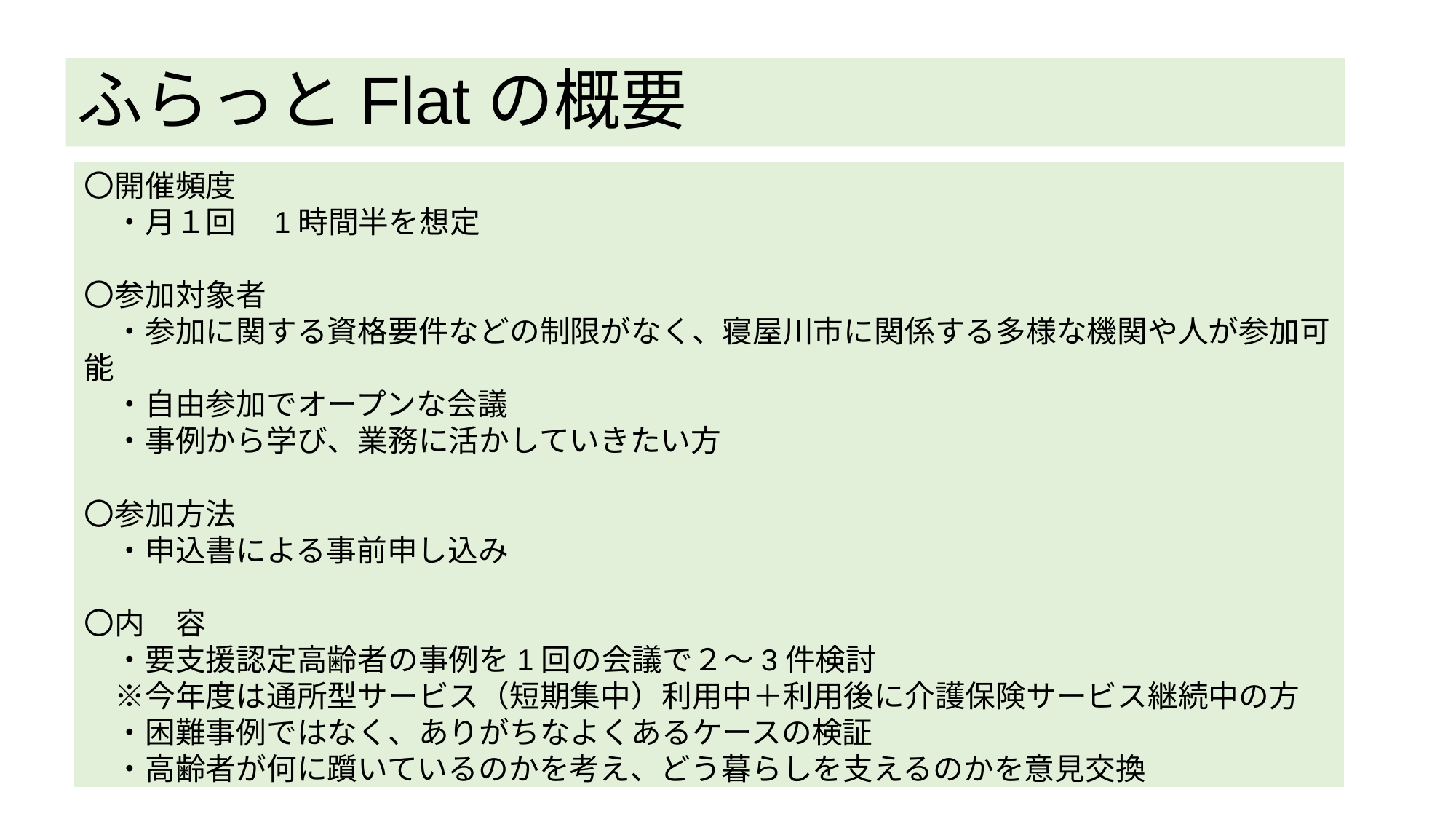

# ふらっとFlatの概要
〇開催頻度
　・月１回　1時間半を想定

〇参加対象者
　・参加に関する資格要件などの制限がなく、寝屋川市に関係する多様な機関や人が参加可能
　・自由参加でオープンな会議
　・事例から学び、業務に活かしていきたい方

〇参加方法
　・申込書による事前申し込み

〇内　容
　・要支援認定高齢者の事例を1回の会議で２～3件検討
　※今年度は通所型サービス（短期集中）利用中＋利用後に介護保険サービス継続中の方
　・困難事例ではなく、ありがちなよくあるケースの検証
　・高齢者が何に躓いているのかを考え、どう暮らしを支えるのかを意見交換